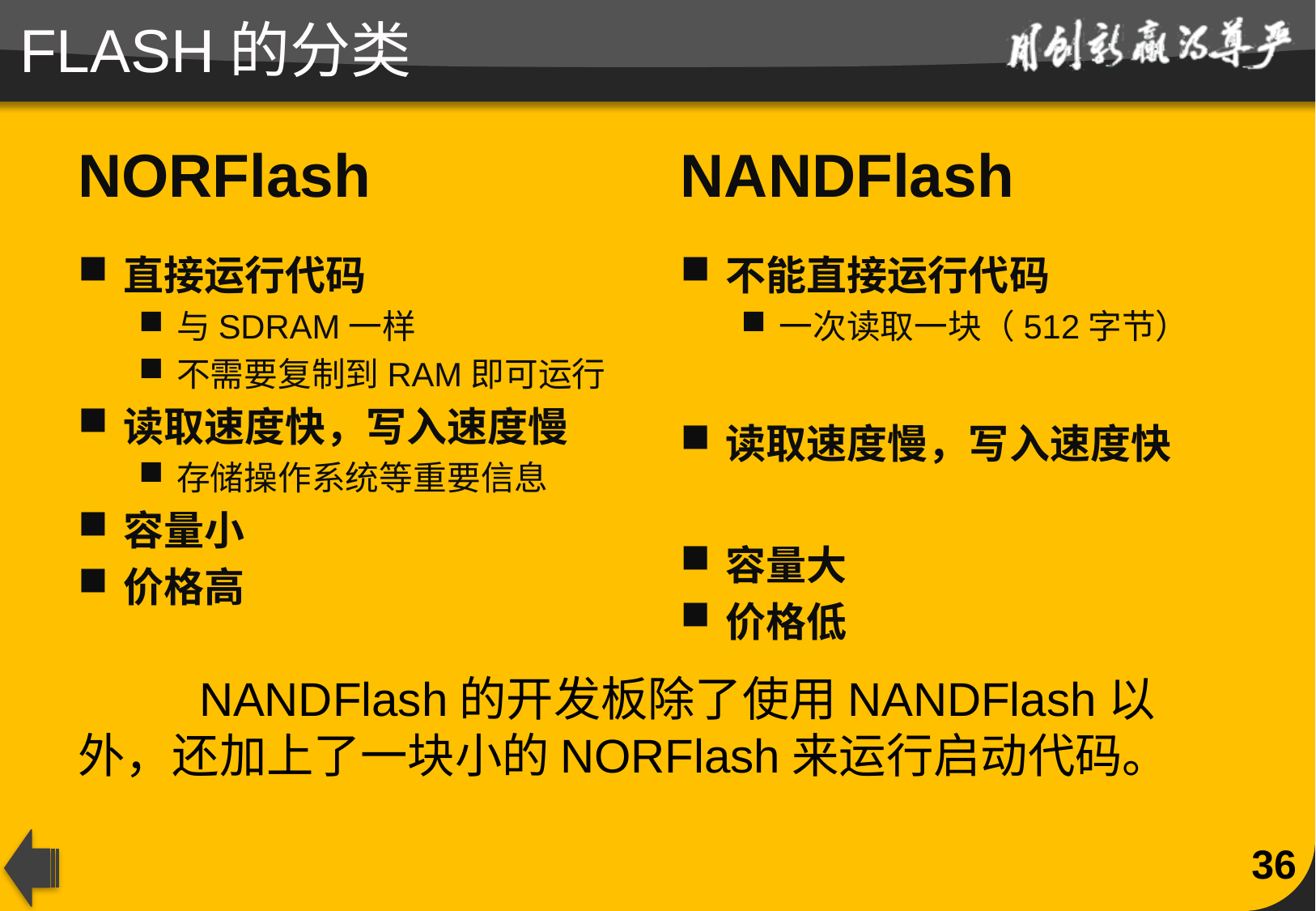

# FLASH的分类
NORFlash
NANDFlash
直接运行代码
与SDRAM一样
不需要复制到RAM即可运行
读取速度快，写入速度慢
存储操作系统等重要信息
容量小
价格高
不能直接运行代码
一次读取一块（512字节）

读取速度慢，写入速度快

容量大
价格低
	NANDFlash的开发板除了使用NANDFlash以外，还加上了一块小的NORFlash来运行启动代码。

36